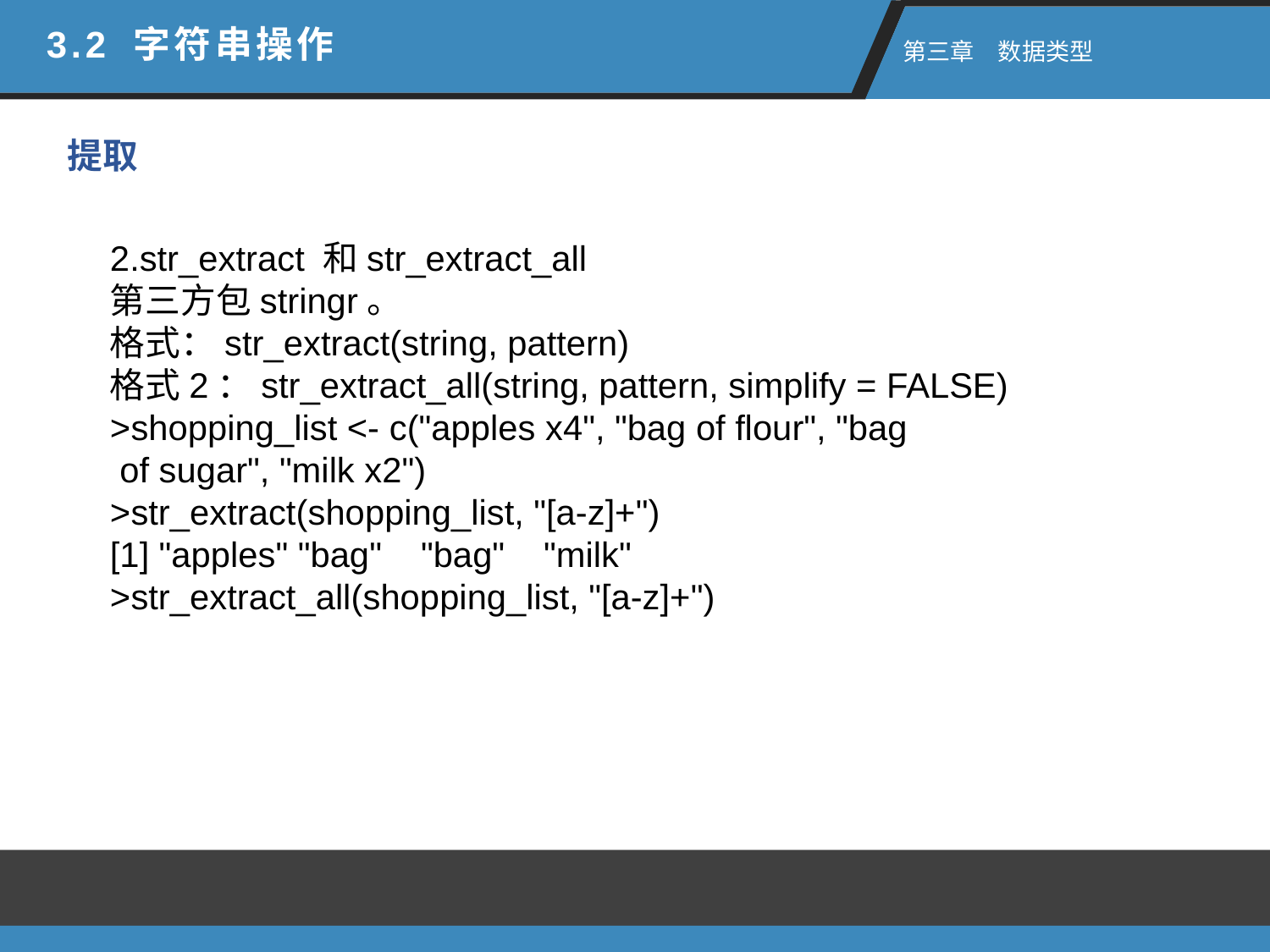

3.2 字符串操作
  第三章　数据类型
提取
2.str_extract 和str_extract_all
第三方包stringr。
格式：str_extract(string, pattern)
格式2：str_extract_all(string, pattern, simplify = FALSE)
>shopping_list <- c("apples x4", "bag of flour", "bag
 of sugar", "milk x2")
>str_extract(shopping_list, "[a-z]+")
[1] "apples" "bag"    "bag"    "milk"
>str_extract_all(shopping_list, "[a-z]+")